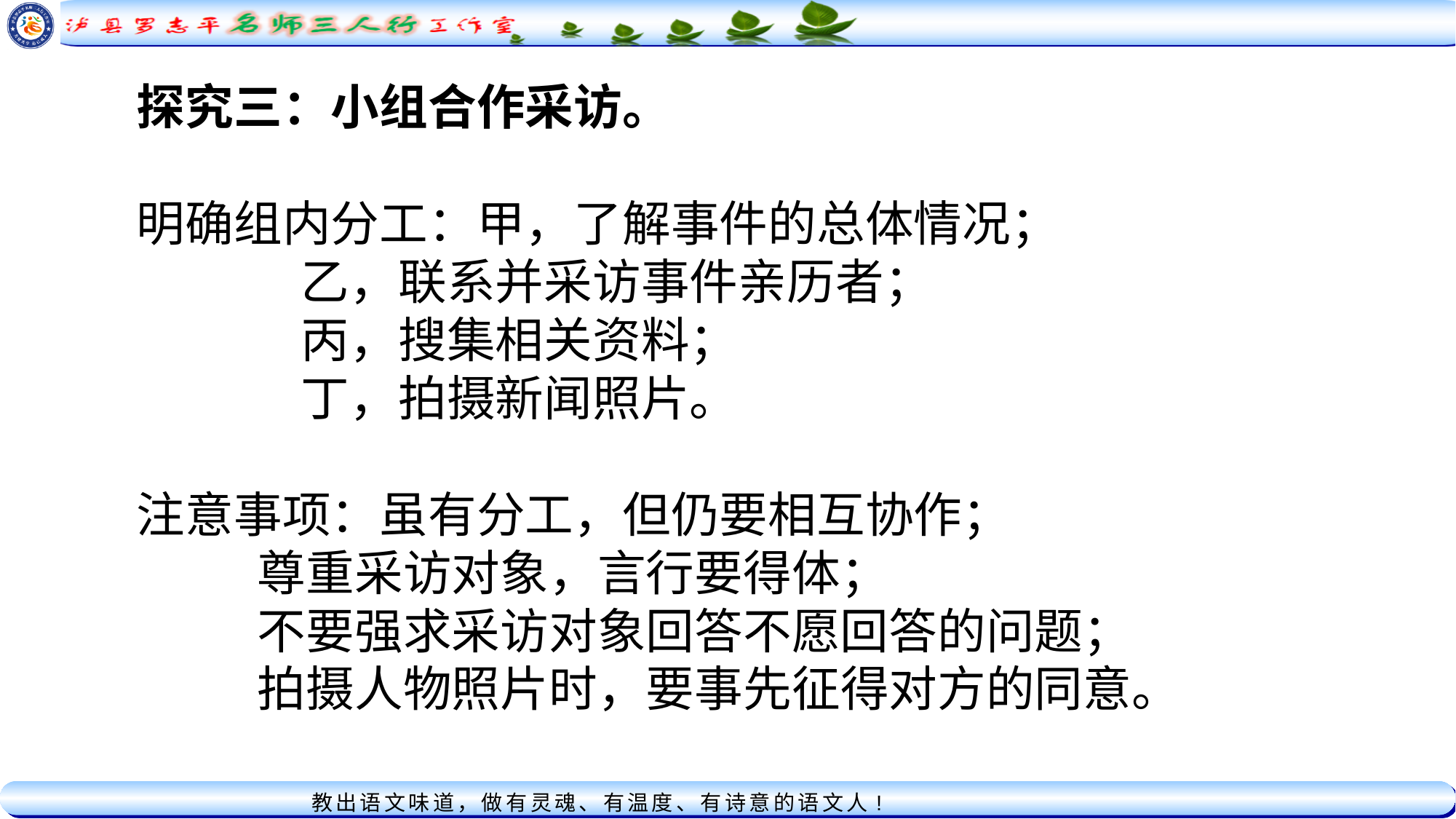

探究三：小组合作采访。

明确组内分工：甲，了解事件的总体情况；
              乙，联系并采访事件亲历者；
              丙，搜集相关资料；
              丁，拍摄新闻照片。

注意事项：虽有分工，但仍要相互协作；
          尊重采访对象，言行要得体；
          不要强求采访对象回答不愿回答的问题；
          拍摄人物照片时，要事先征得对方的同意。